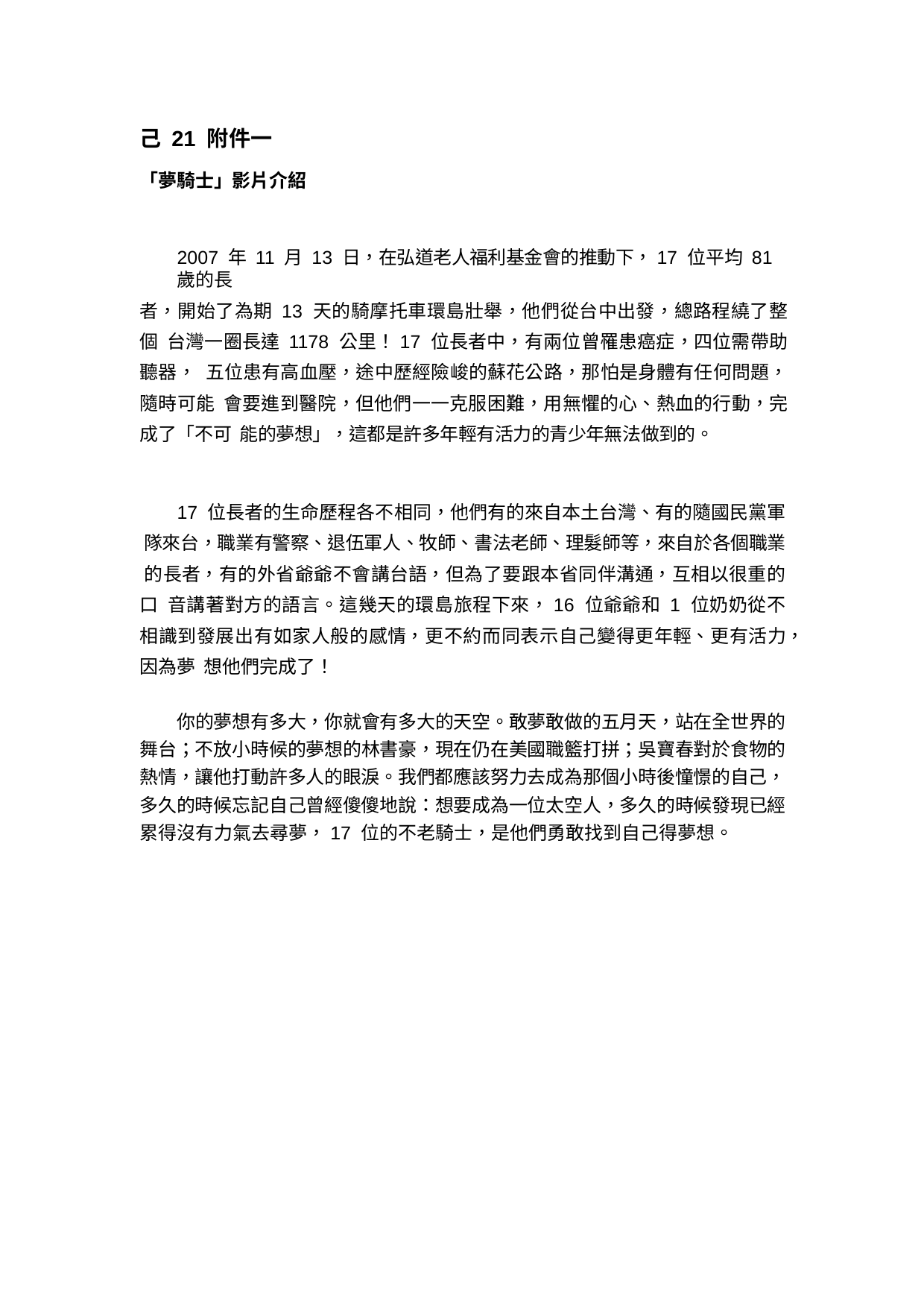

己 21 附件一
「夢騎士」影片介紹

2007 年 11 月 13 日，在弘道老人福利基金會的推動下，17 位平均 81 歲的長
者，開始了為期 13 天的騎摩托車環島壯舉，他們從台中出發，總路程繞了整個  台灣一圈長達 1178 公里！17 位長者中，有兩位曾罹患癌症，四位需帶助聽器，  五位患有高血壓，途中歷經險峻的蘇花公路，那怕是身體有任何問題，隨時可能  會要進到醫院，但他們一一克服困難，用無懼的心、熱血的行動，完成了「不可  能的夢想」，這都是許多年輕有活力的青少年無法做到的。

17 位長者的生命歷程各不相同，他們有的來自本土台灣、有的隨國民黨軍  隊來台，職業有警察、退伍軍人、牧師、書法老師、理髮師等，來自於各個職業  的長者，有的外省爺爺不會講台語，但為了要跟本省同伴溝通，互相以很重的口  音講著對方的語言。這幾天的環島旅程下來，16 位爺爺和 1 位奶奶從不相識到發展出有如家人般的感情，更不約而同表示自己變得更年輕、更有活力，因為夢  想他們完成了！

你的夢想有多大，你就會有多大的天空。敢夢敢做的五月天，站在全世界的  舞台；不放小時候的夢想的林書豪，現在仍在美國職籃打拼；吳寶春對於食物的  熱情，讓他打動許多人的眼淚。我們都應該努力去成為那個小時後憧憬的自己，  多久的時候忘記自己曾經傻傻地說：想要成為一位太空人，多久的時候發現已經  累得沒有力氣去尋夢，17 位的不老騎士，是他們勇敢找到自己得夢想。